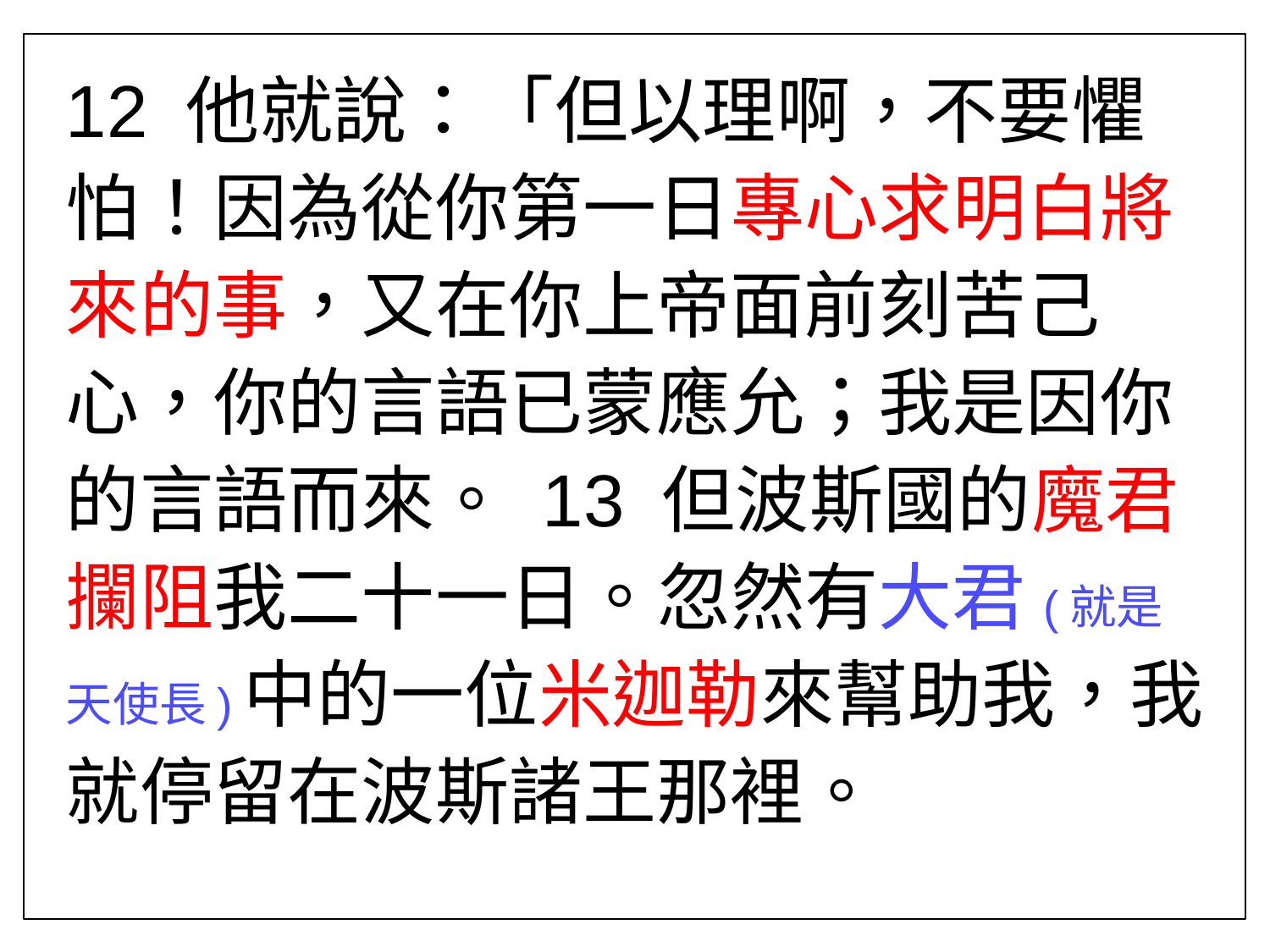

12 他就說：「但以理啊，不要懼怕！因為從你第一日專心求明白將來的事，又在你上帝面前刻苦己心，你的言語已蒙應允；我是因你的言語而來。 13 但波斯國的魔君攔阻我二十一日。忽然有大君(就是天使長)中的一位米迦勒來幫助我，我就停留在波斯諸王那裡。